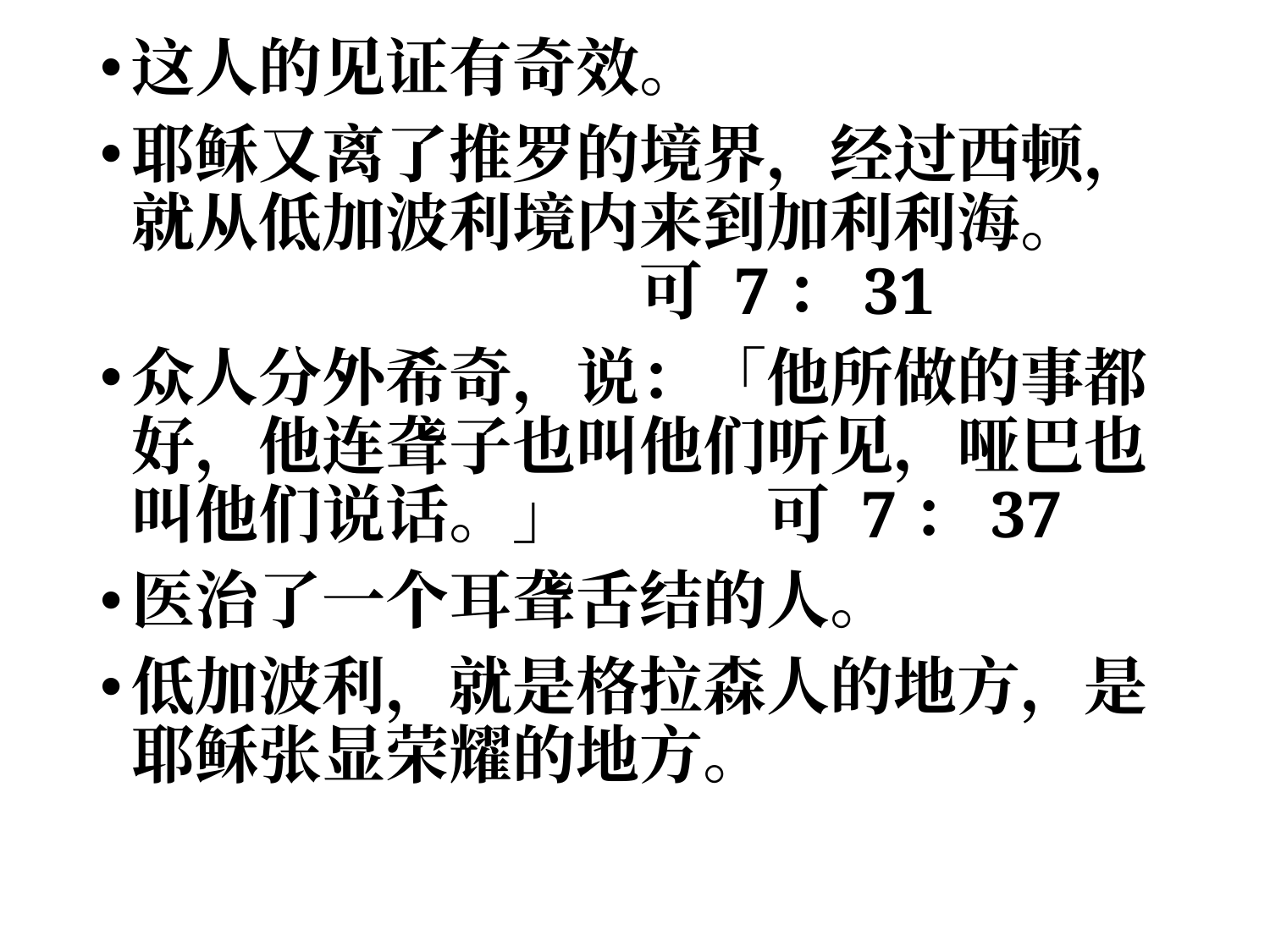

这人的见证有奇效。
耶稣又离了推罗的境界，经过西顿，就从低加波利境内来到加利利海。 					可 7：31
众人分外希奇，说：「他所做的事都好，他连聋子也叫他们听见，哑巴也叫他们说话。」		可 7：37
医治了一个耳聋舌结的人。
低加波利，就是格拉森人的地方，是耶稣张显荣耀的地方。